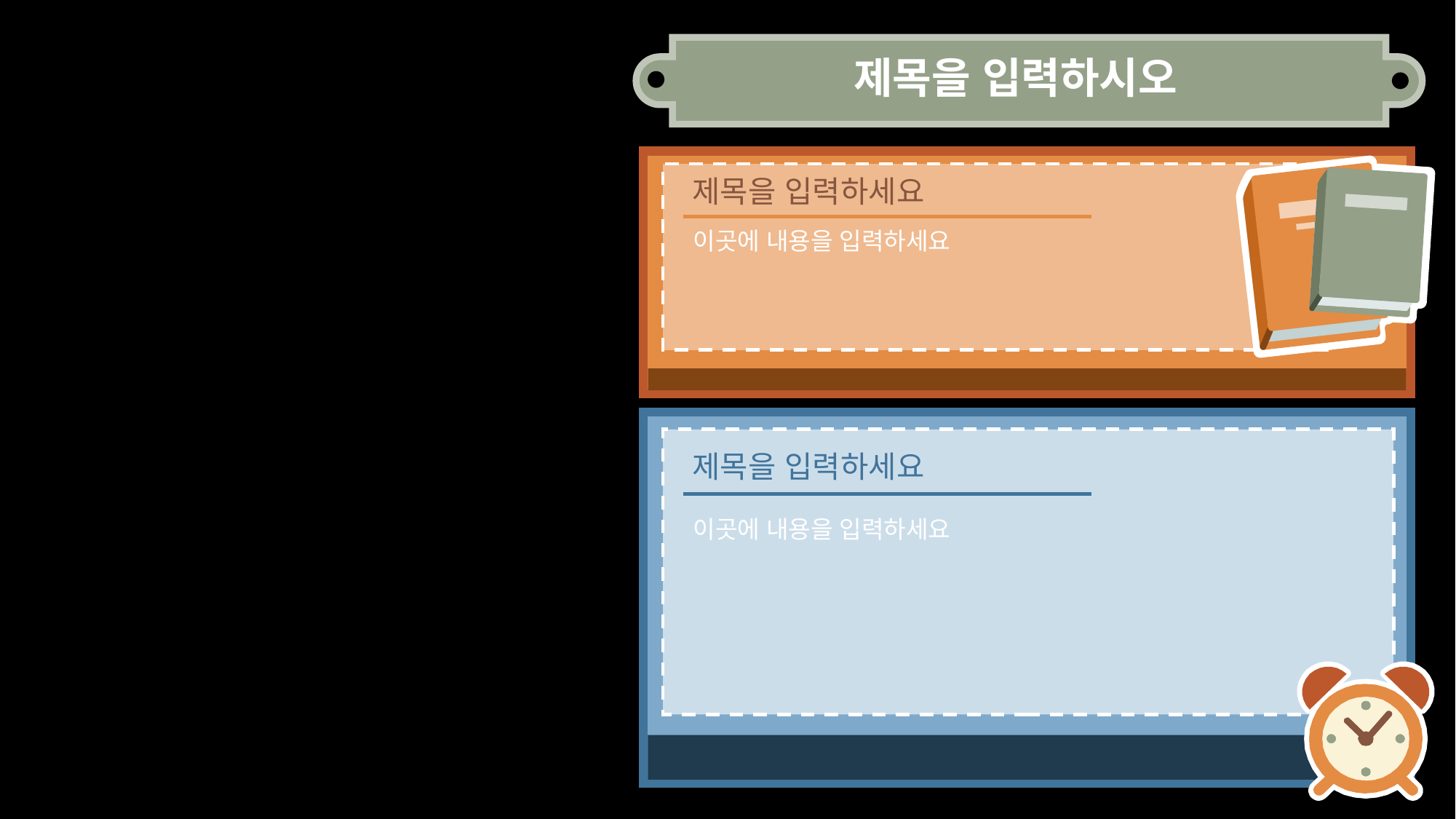

# 제목을 입력하시오

제목을 입력하세요
이곳에 내용을 입력하세요

제목을 입력하세요
이곳에 내용을 입력하세요